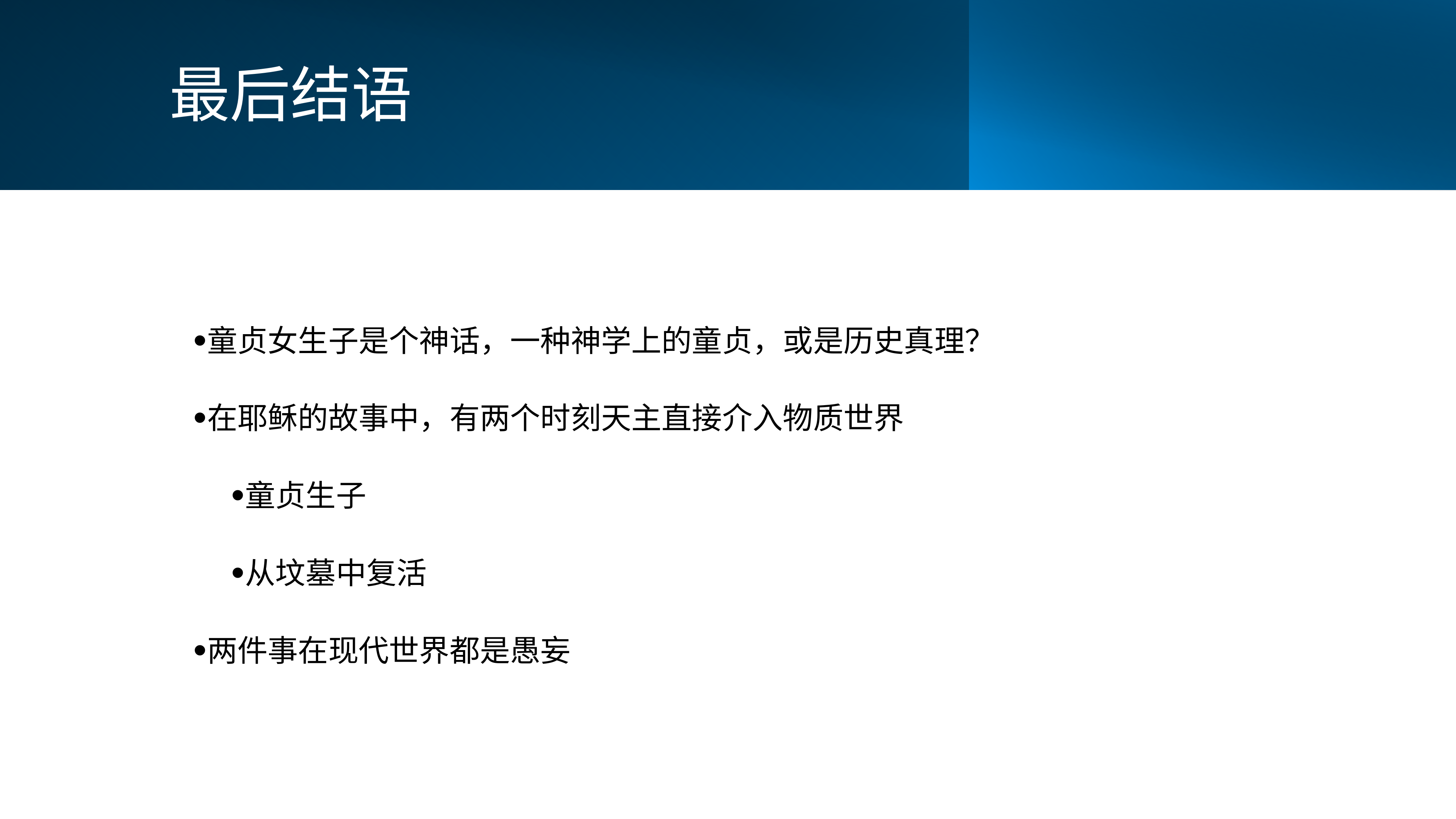

# 最后结语
童贞女生子是个神话，一种神学上的童贞，或是历史真理？
在耶稣的故事中，有两个时刻天主直接介入物质世界
童贞生子
从坟墓中复活
两件事在现代世界都是愚妄